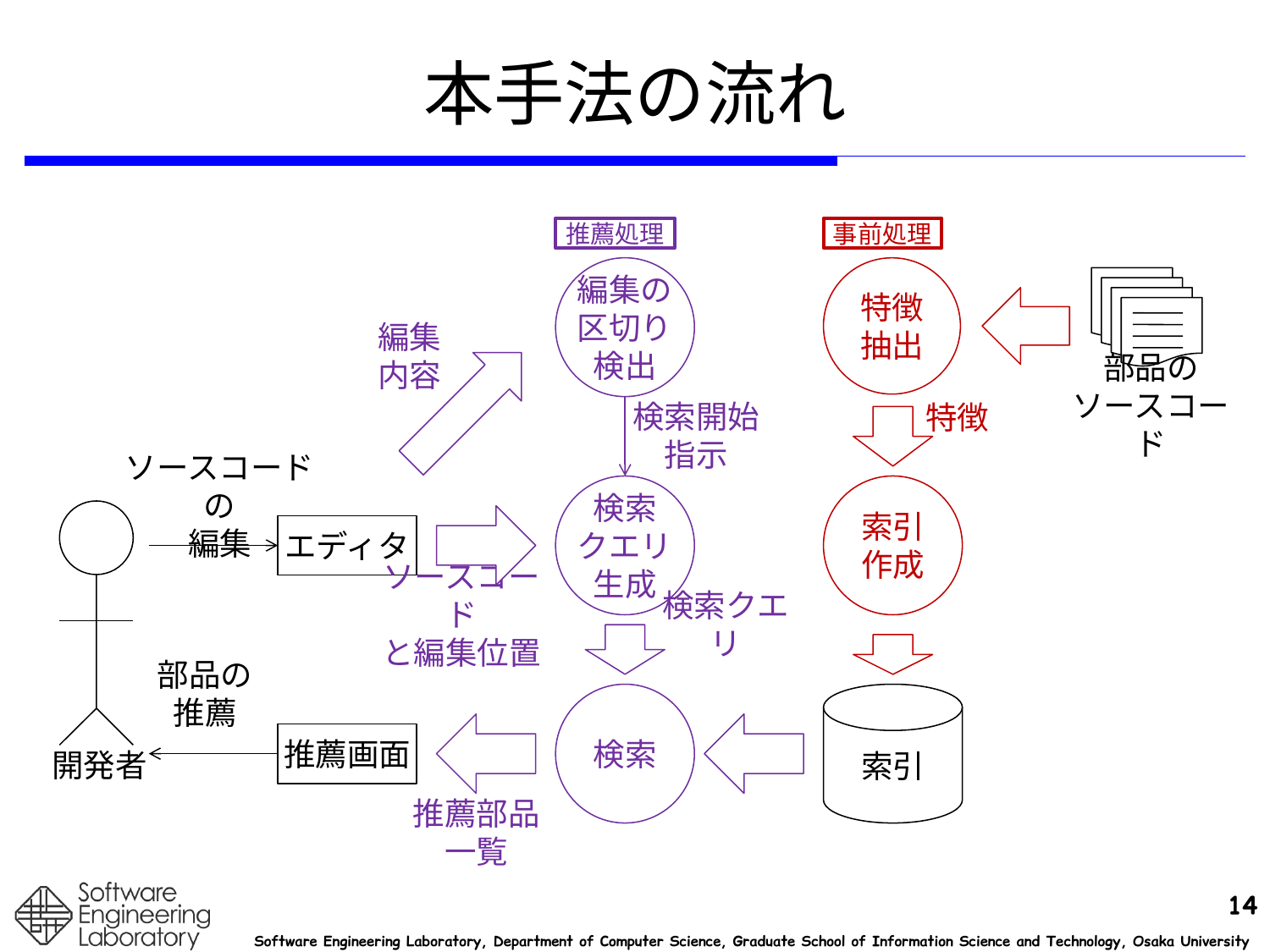

# 本手法の流れ
推薦処理
事前処理
編集の
区切り
検出
特徴
抽出

部品の
ソースコード

編集
内容

検索開始
指示
特徴

ソースコードの
編集
検索
クエリ
生成
索引
作成

エディタ
ソースコード
と編集位置
検索クエリ

部品の
推薦
検索
索引

推薦画面
開発者
推薦部品一覧